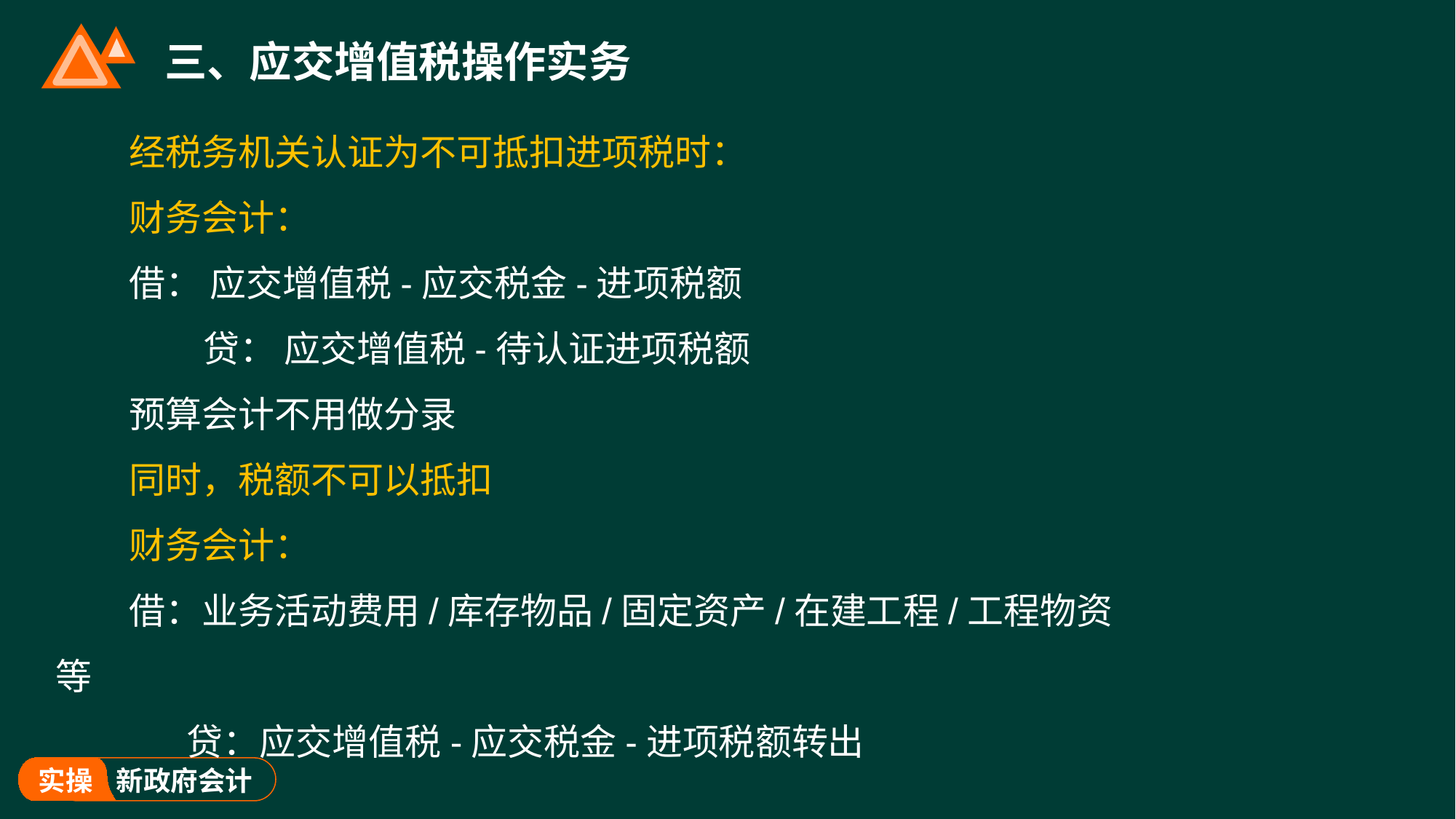

# 三、应交增值税操作实务
经税务机关认证为不可抵扣进项税时：
财务会计：
借： 应交增值税-应交税金-进项税额
        贷： 应交增值税-待认证进项税额
预算会计不用做分录
同时，税额不可以抵扣
财务会计：
借：业务活动费用/库存物品/固定资产/在建工程/工程物资等
      贷：应交增值税-应交税金-进项税额转出